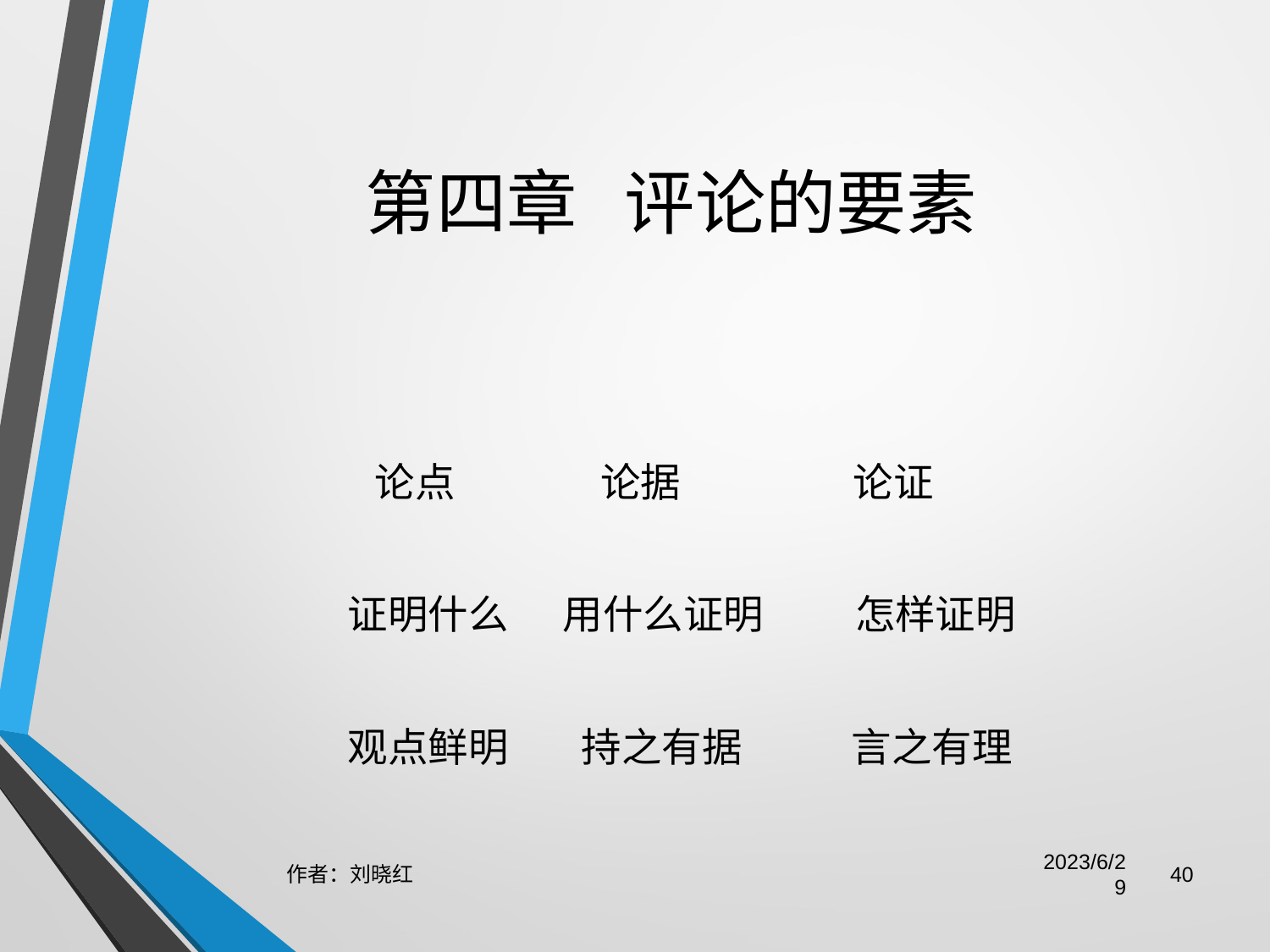

# 第四章   评论的要素

  论点                论据                   论证

证明什么      用什么证明          怎样证明

观点鲜明        持之有据            言之有理
作者：刘晓红
2023/6/29
40